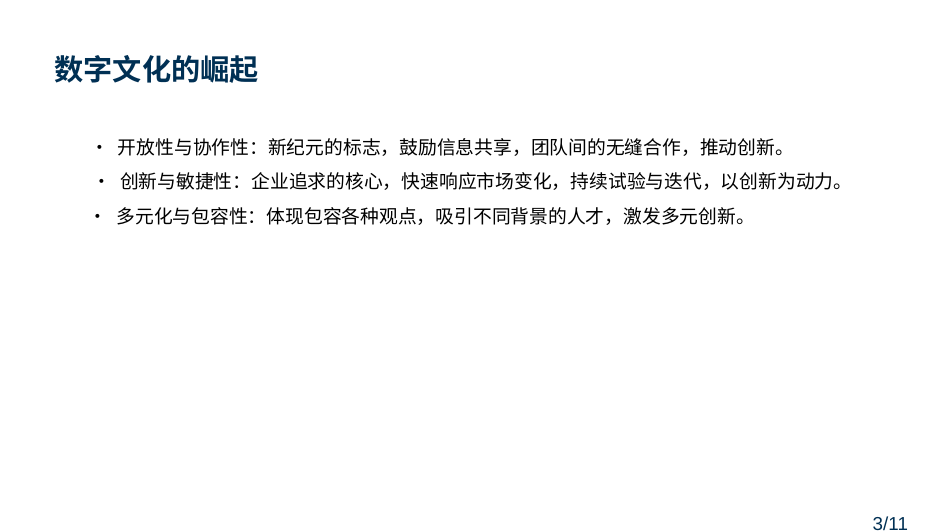

数字文化的崛起
• 开放性与协作性：新纪元的标志，鼓励信息共享，团队间的无缝合作，推动创新。
• 创新与敏捷性：企业追求的核心，快速响应市场变化，持续试验与迭代，以创新为动力。
• 多元化与包容性：体现包容各种观点，吸引不同背景的人才，激发多元创新。
3/11